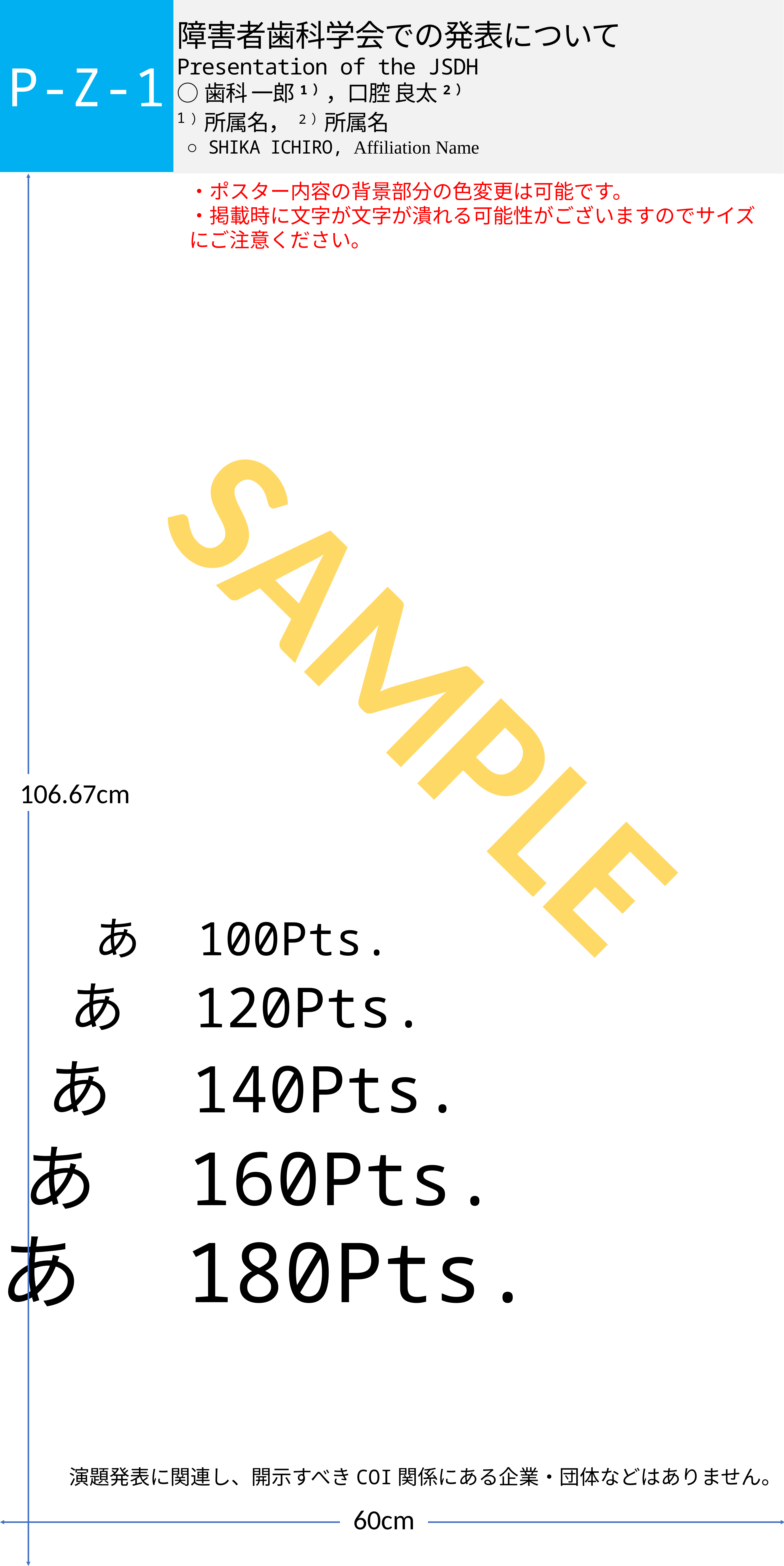

P-Z-1
障害者歯科学会での発表について
Presentation of the JSDH
○歯科 一郎1），口腔 良太2）
1）所属名， 2）所属名
 ○ SHIKA ICHIRO, Affiliation Name
・ポスター内容の背景部分の色変更は可能です。
・掲載時に文字が文字が潰れる可能性がございますのでサイズにご注意ください。
SAMPLE
106.67cm
あ　100Pts.
あ　120Pts.
あ　140Pts.
あ　160Pts.
あ　180Pts.
演題発表に関連し、開示すべきCOI関係にある企業・団体などはありません。

60cm